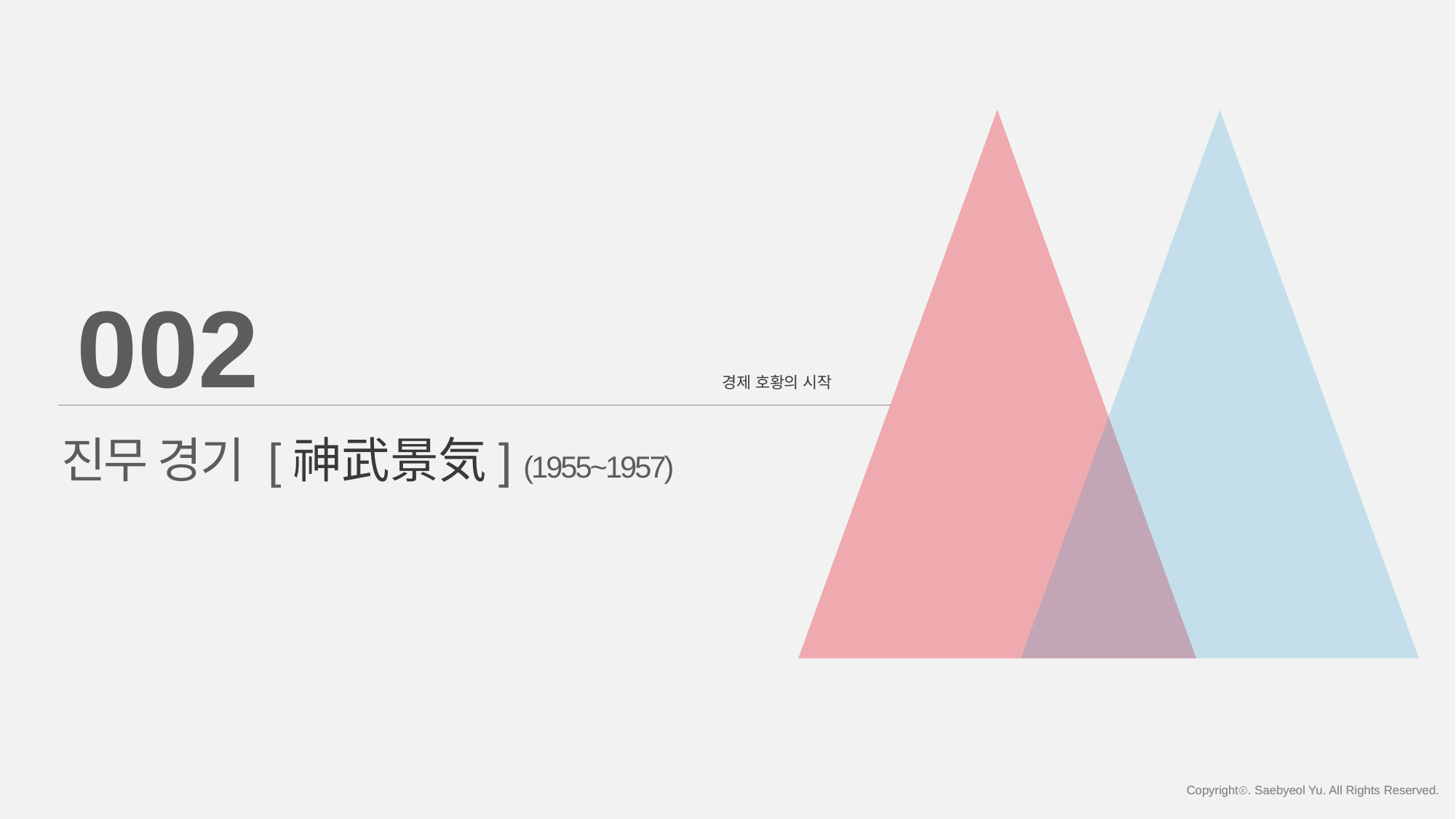

002
경제 호황의 시작
진무 경기 [神武景気] (1955~1957)
Copyrightⓒ. Saebyeol Yu. All Rights Reserved.